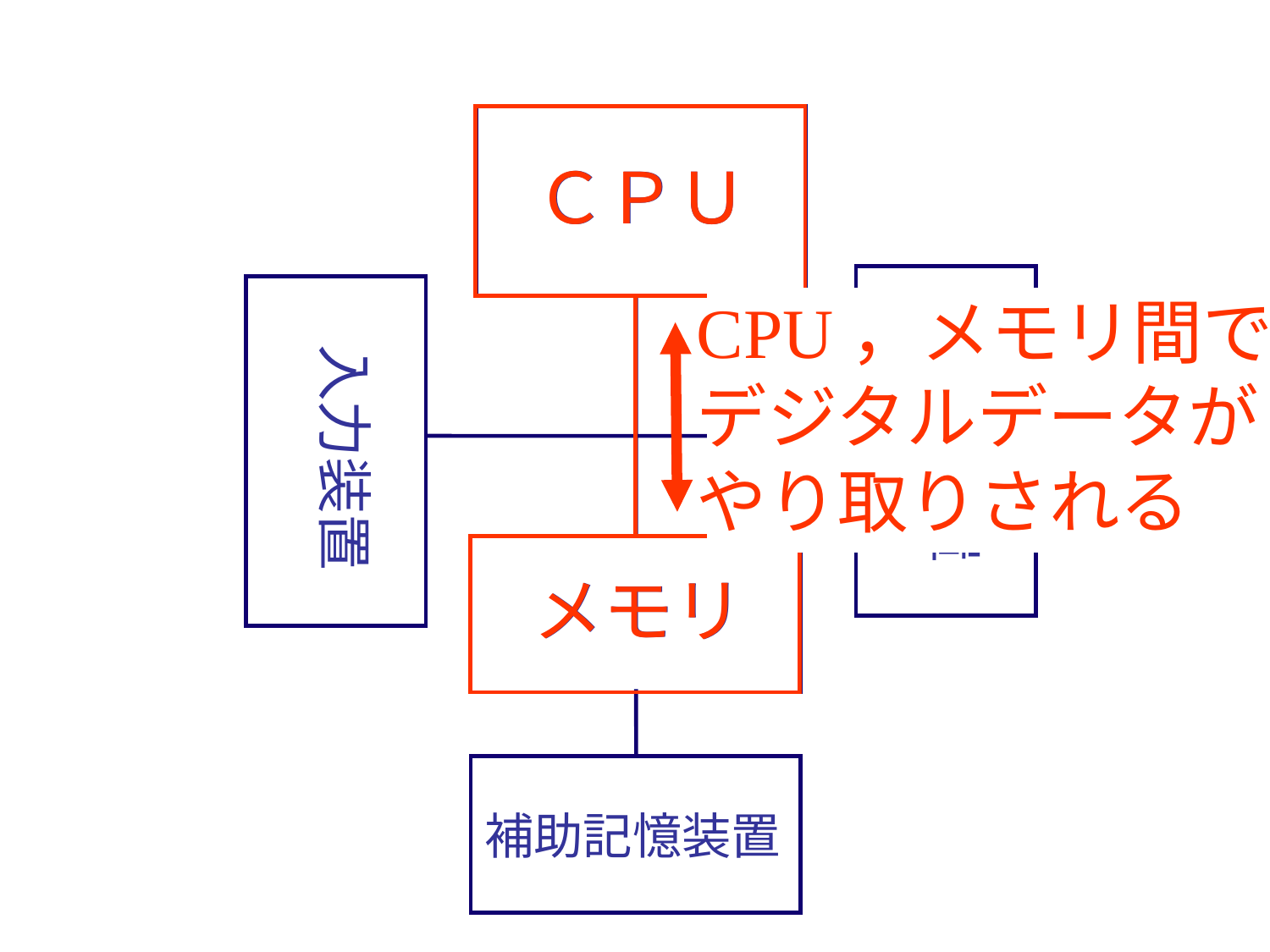

ＣＰＵ

メモリ

ＣＰＵ

CPU，メモリ間で
デジタルデータが
やり取りされる

出力装置
入力装置

メモリ

補助記憶装置